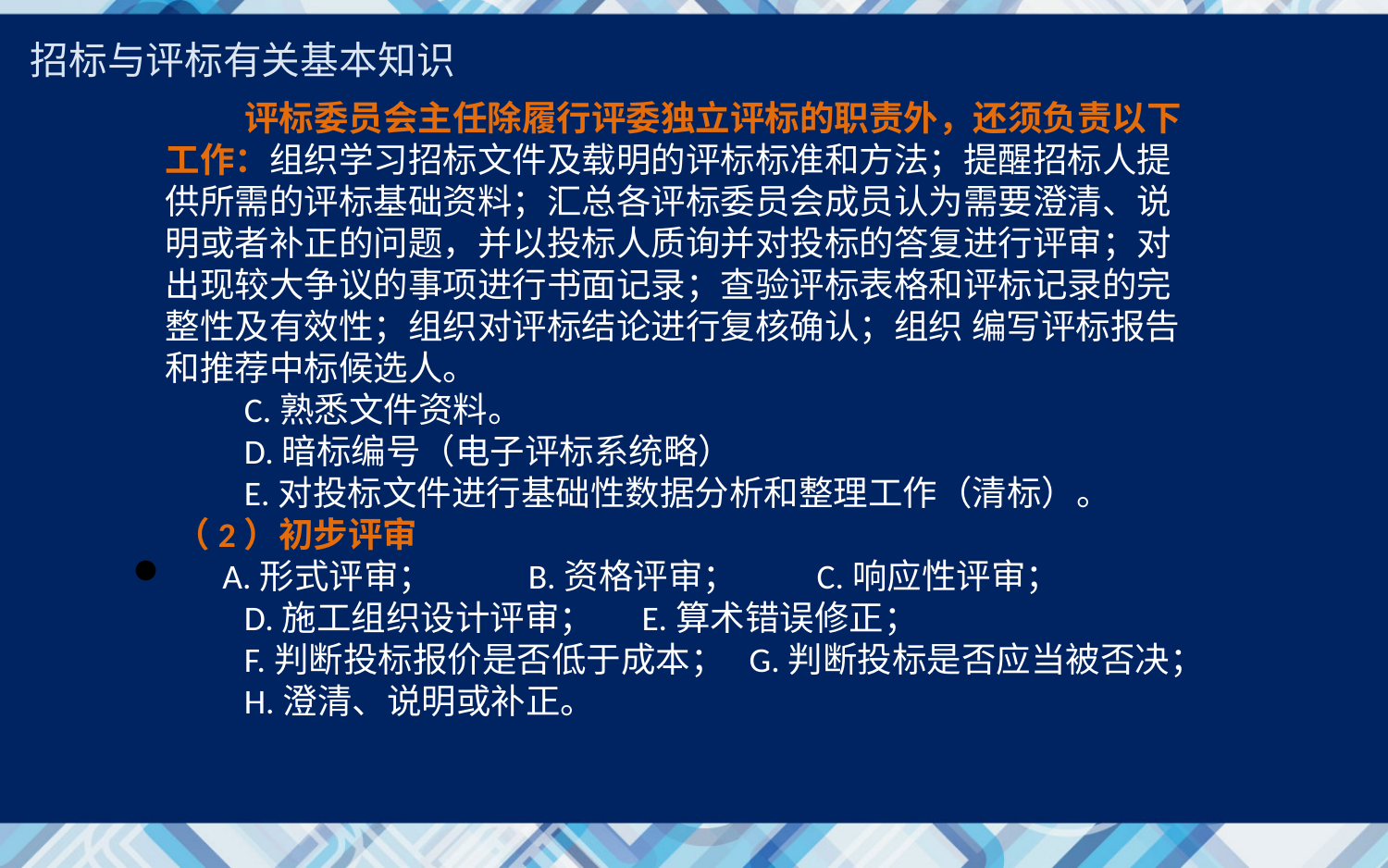

招标与评标有关基本知识
         评标委员会主任除履行评委独立评标的职责外，还须负责以下工作：组织学习招标文件及载明的评标标准和方法；提醒招标人提供所需的评标基础资料；汇总各评标委员会成员认为需要澄清、说明或者补正的问题，并以投标人质询并对投标的答复进行评审；对出现较大争议的事项进行书面记录；查验评标表格和评标记录的完整性及有效性；组织对评标结论进行复核确认；组织 编写评标报告和推荐中标候选人。
          C.熟悉文件资料。
          D.暗标编号（电子评标系统略）
          E.对投标文件进行基础性数据分析和整理工作（清标）。
         （2）初步评审
       A.形式评审；           B.资格评审；         C.响应性评审；
          D.施工组织设计评审；     E.算术错误修正；
          F.判断投标报价是否低于成本；  G.判断投标是否应当被否决；
          H.澄清、说明或补正。